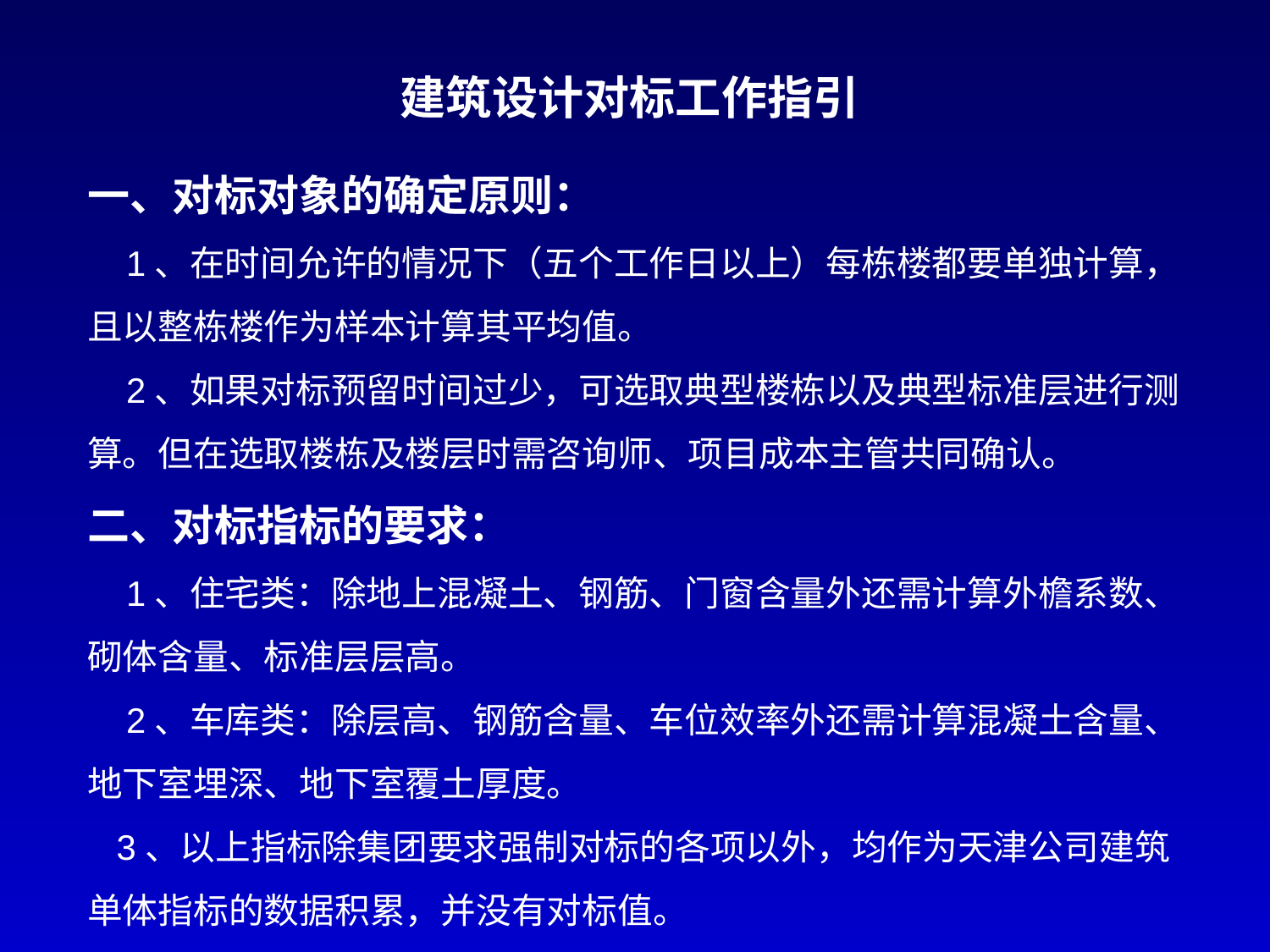

建筑设计对标工作指引
一、对标对象的确定原则：
    1、在时间允许的情况下（五个工作日以上）每栋楼都要单独计算，且以整栋楼作为样本计算其平均值。
    2、如果对标预留时间过少，可选取典型楼栋以及典型标准层进行测算。但在选取楼栋及楼层时需咨询师、项目成本主管共同确认。
二、对标指标的要求：
    1、住宅类：除地上混凝土、钢筋、门窗含量外还需计算外檐系数、砌体含量、标准层层高。
    2、车库类：除层高、钢筋含量、车位效率外还需计算混凝土含量、地下室埋深、地下室覆土厚度。
   3、以上指标除集团要求强制对标的各项以外，均作为天津公司建筑单体指标的数据积累，并没有对标值。
49